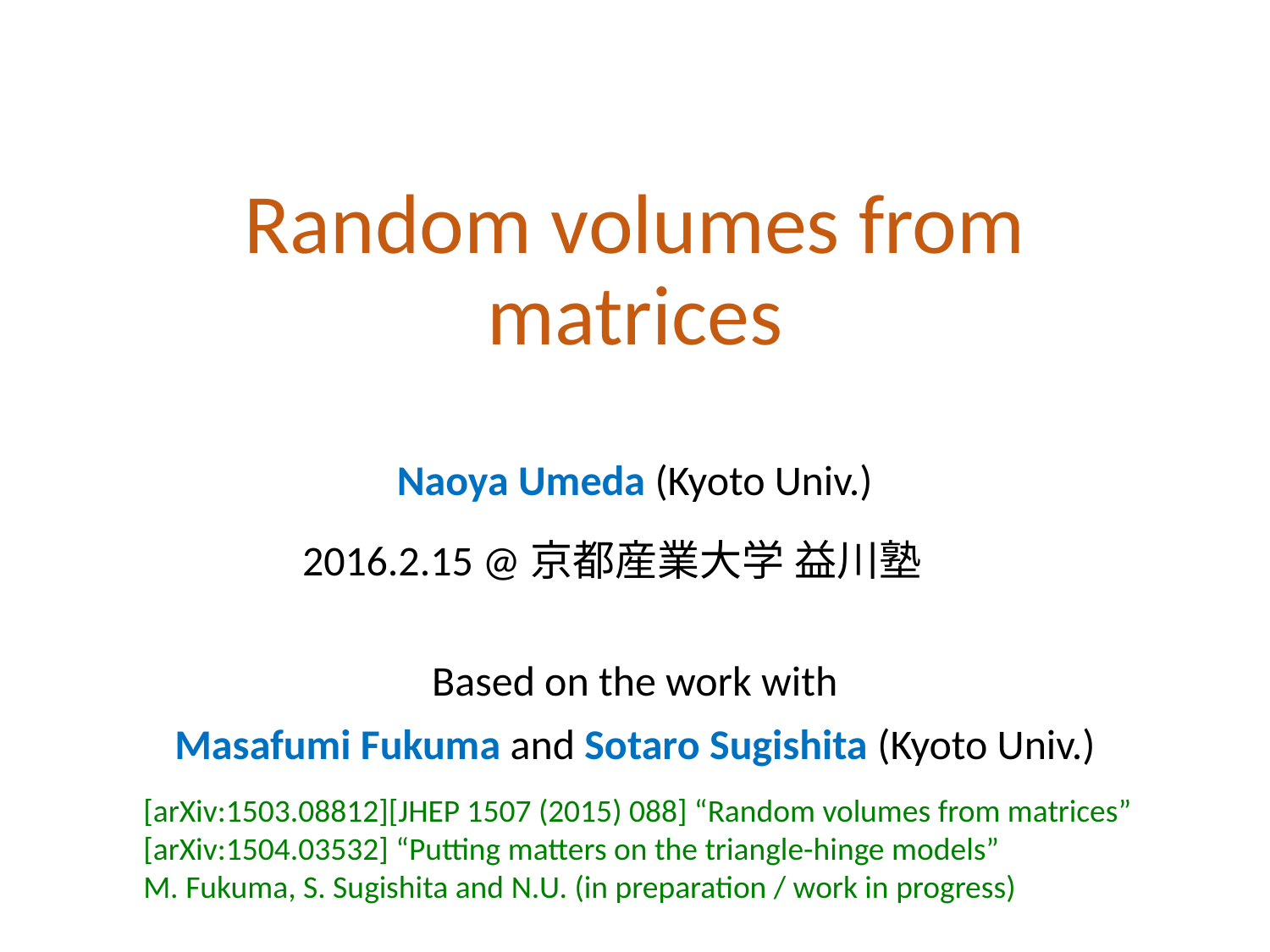

# Random volumes from matrices
Naoya Umeda (Kyoto Univ.)
2016.2.15 @京都産業大学 益川塾
Based on the work with
Masafumi Fukuma and Sotaro Sugishita (Kyoto Univ.)
[arXiv:1503.08812][JHEP 1507 (2015) 088] “Random volumes from matrices”
[arXiv:1504.03532] “Putting matters on the triangle-hinge models”
M. Fukuma, S. Sugishita and N.U. (in preparation / work in progress)